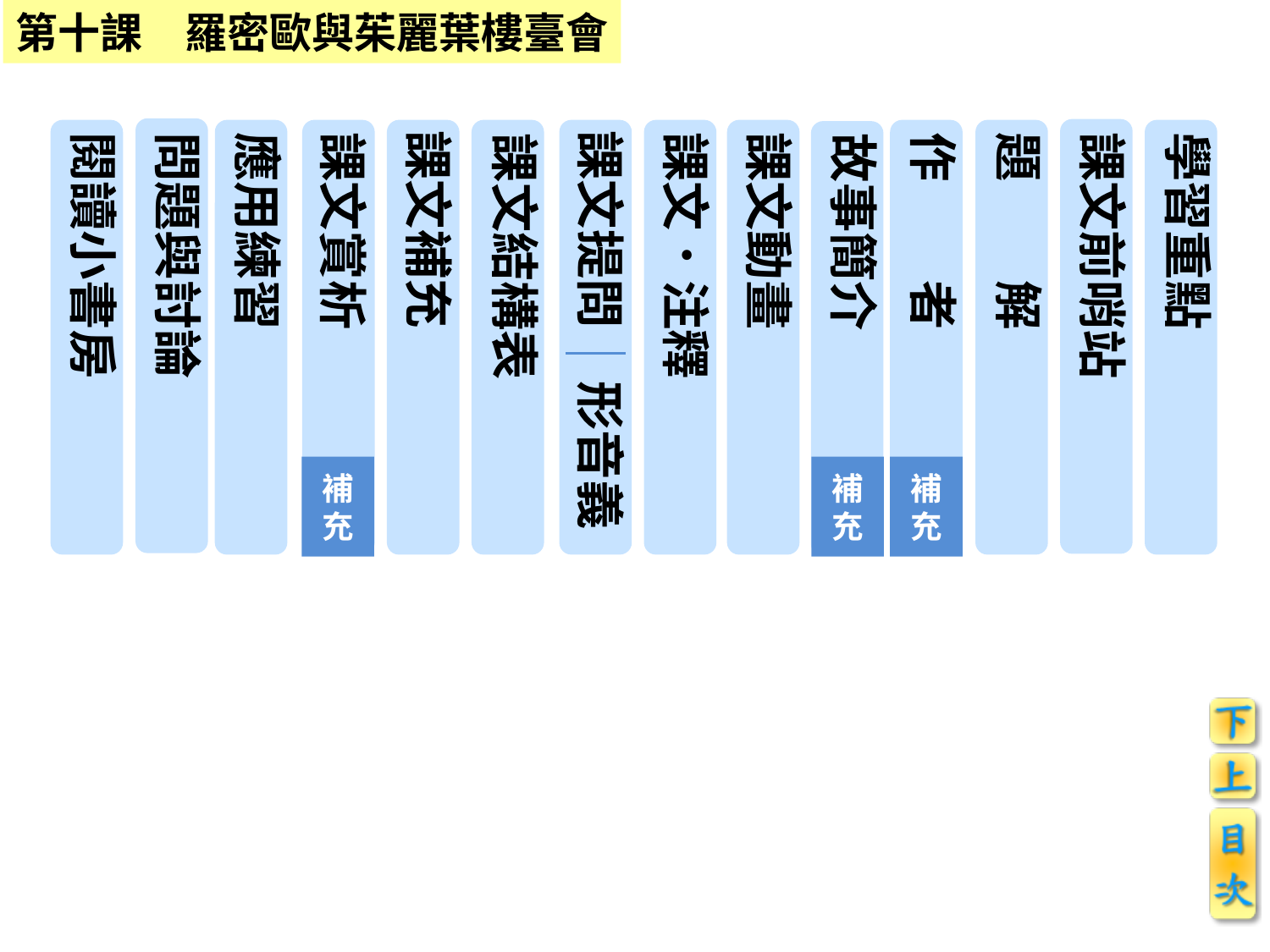

課文補充
課文提問

閱讀小書房
問題與討論

應用練習

課文賞析

題　　解

課文．注釋
課文動畫
作　　者
學習重點
課文前哨站

課文結構表
故事簡介
形音義
補充
補充
補充